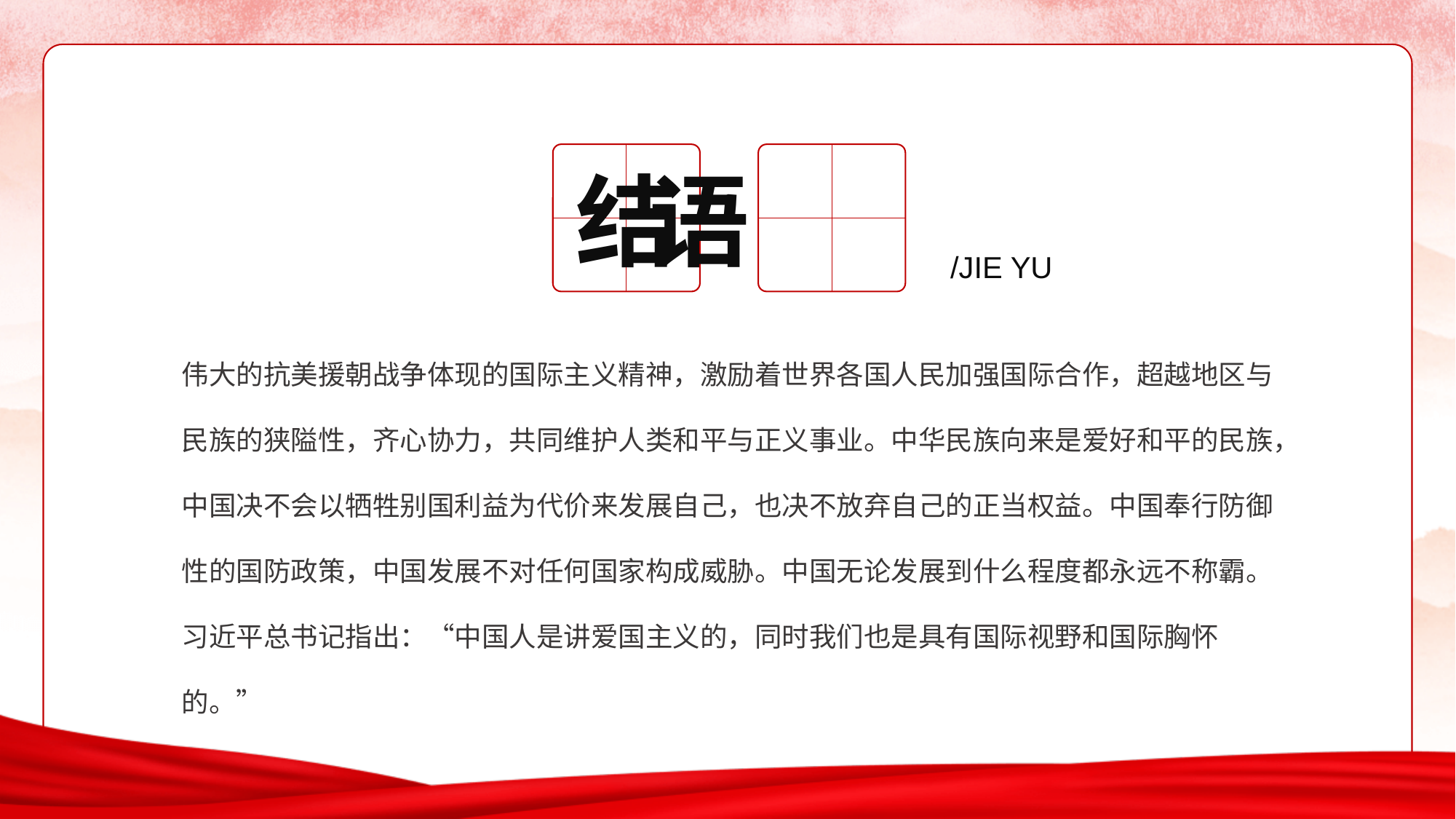

结         语
/JIE YU
伟大的抗美援朝战争体现的国际主义精神，激励着世界各国人民加强国际合作，超越地区与民族的狭隘性，齐心协力，共同维护人类和平与正义事业。中华民族向来是爱好和平的民族，中国决不会以牺牲别国利益为代价来发展自己，也决不放弃自己的正当权益。中国奉行防御性的国防政策，中国发展不对任何国家构成威胁。中国无论发展到什么程度都永远不称霸。习近平总书记指出：“中国人是讲爱国主义的，同时我们也是具有国际视野和国际胸怀的。”